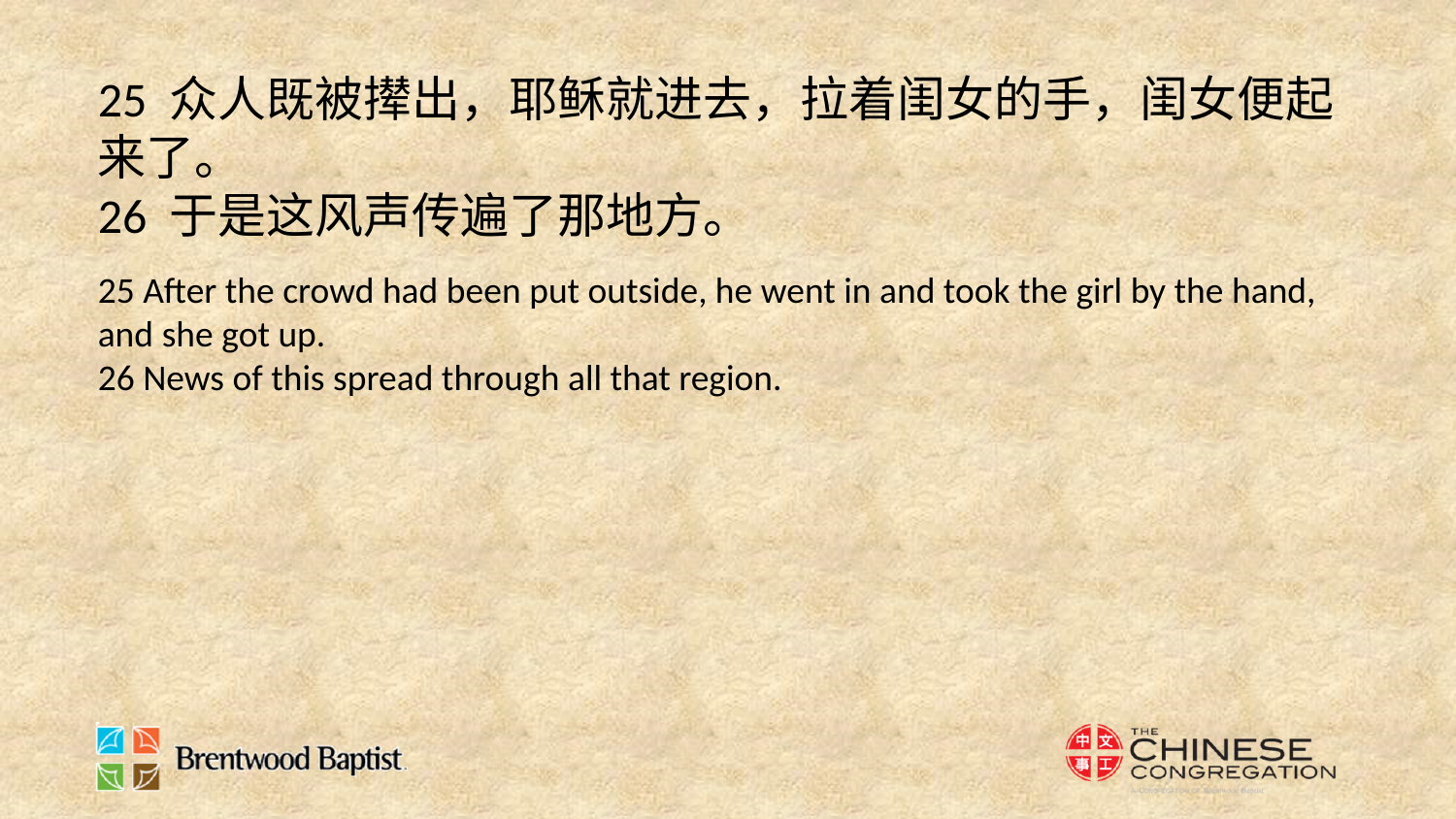

25 众人既被撵出，耶稣就进去，拉着闺女的手，闺女便起来了。
26 于是这风声传遍了那地方。

25 After the crowd had been put outside, he went in and took the girl by the hand, and she got up.
26 News of this spread through all that region.